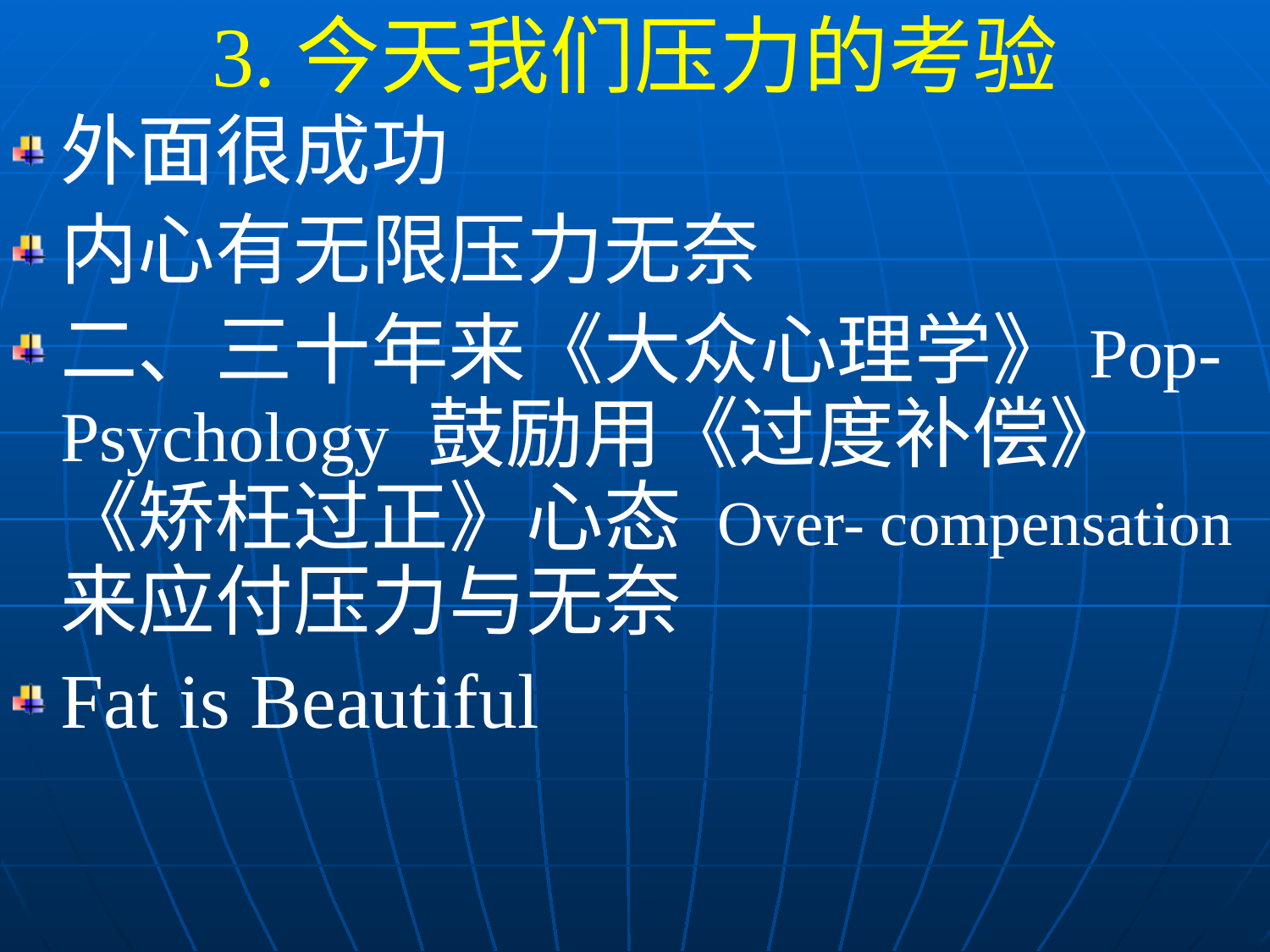

3.今天我们压力的考验
外面很成功
内心有无限压力无奈
二、三十年来《大众心理学》Pop-Psychology 鼓励用《过度补偿》《矫枉过正》心态 Over- compensation 来应付压力与无奈
Fat is Beautiful